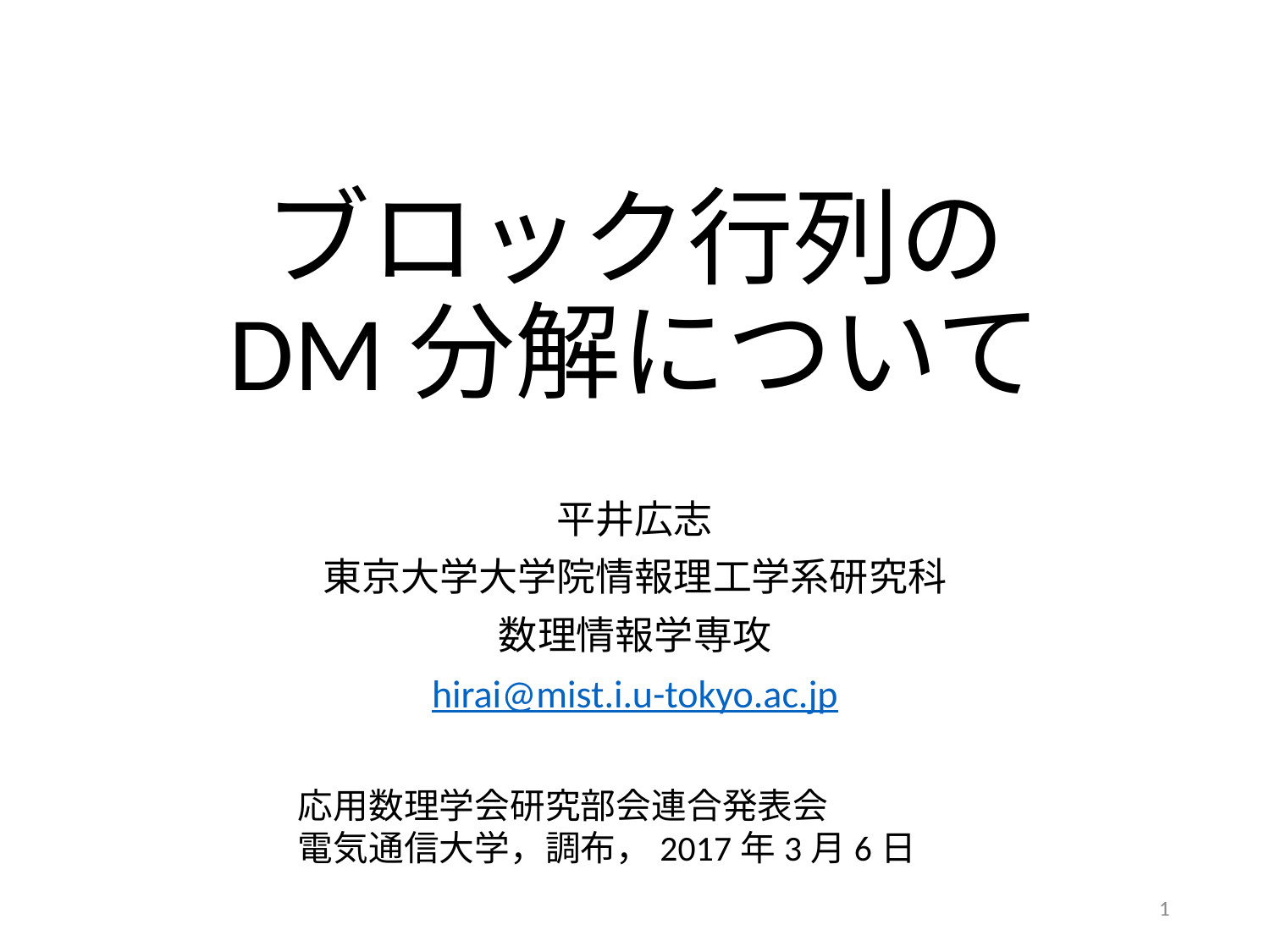

# ブロック行列の DM分解について
平井広志
東京大学大学院情報理工学系研究科
数理情報学専攻
hirai@mist.i.u-tokyo.ac.jp

応用数理学会研究部会連合発表会
電気通信大学，調布，2017年3月6日
1